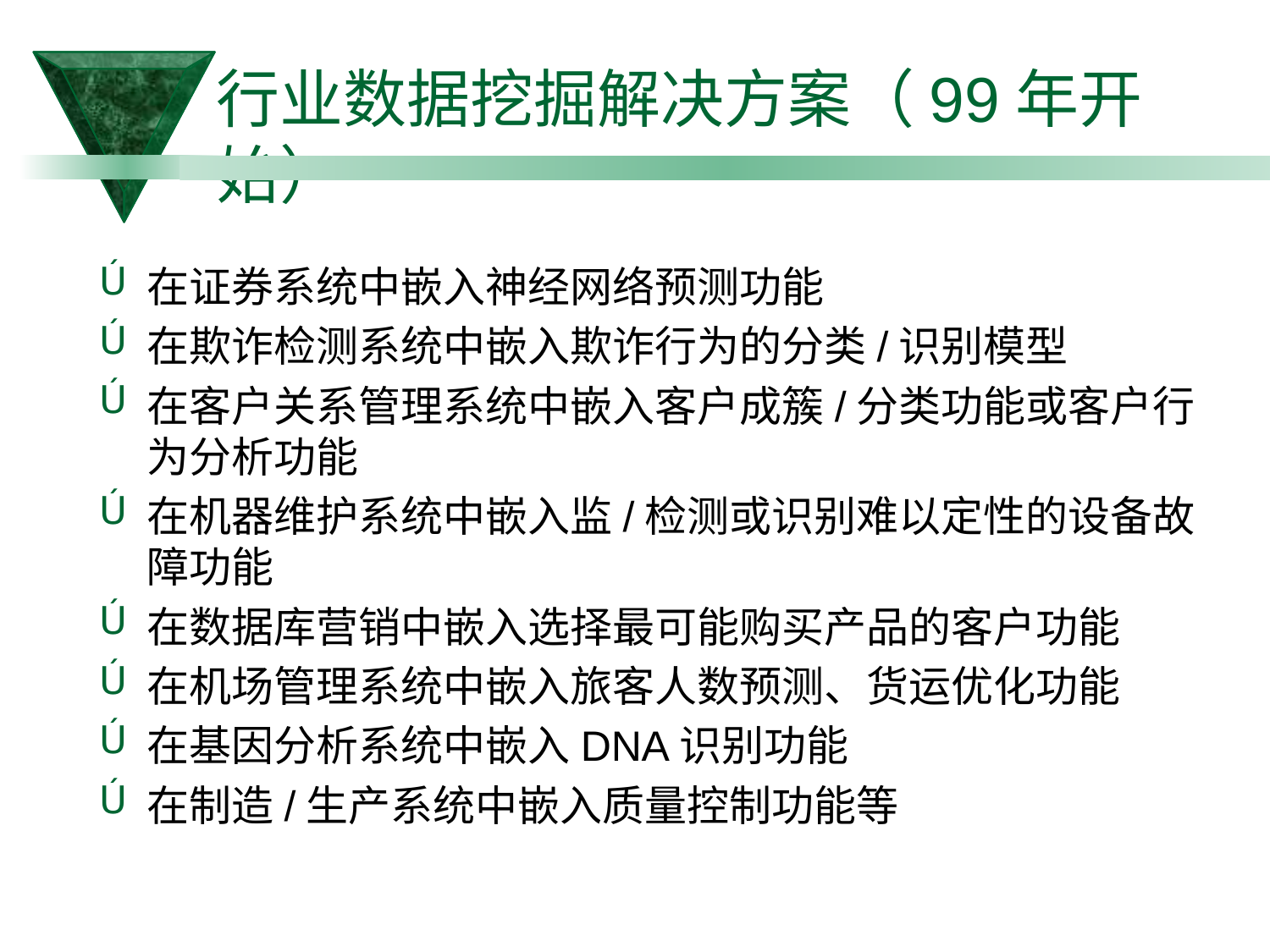

行业数据挖掘解决方案（99年开始）

在证券系统中嵌入神经网络预测功能
在欺诈检测系统中嵌入欺诈行为的分类/识别模型
在客户关系管理系统中嵌入客户成簇/分类功能或客户行为分析功能
在机器维护系统中嵌入监/检测或识别难以定性的设备故障功能
在数据库营销中嵌入选择最可能购买产品的客户功能
在机场管理系统中嵌入旅客人数预测、货运优化功能
在基因分析系统中嵌入DNA识别功能
在制造/生产系统中嵌入质量控制功能等